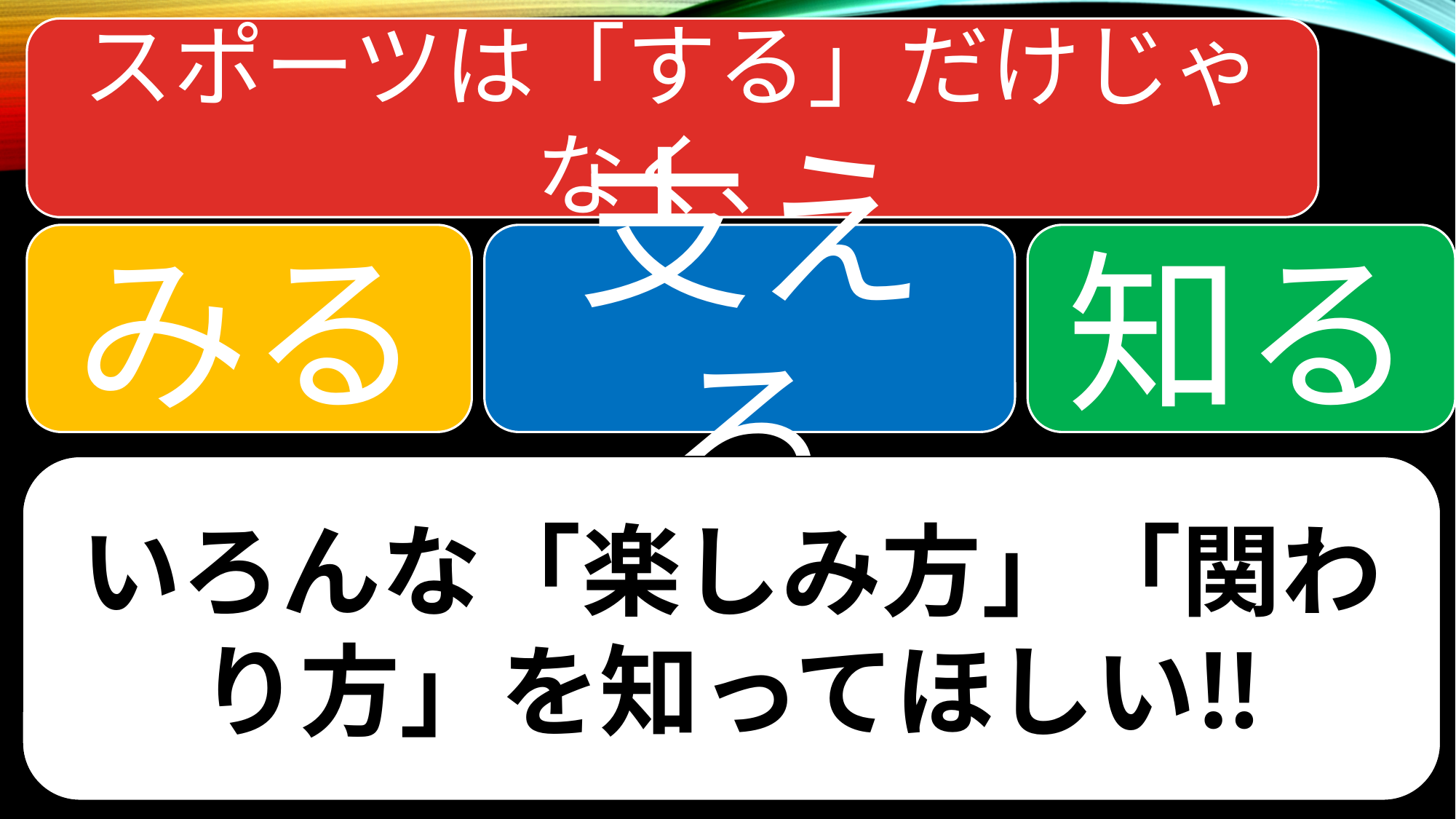

スポーツは「する」だけじゃなく、
支える
知る
みる
いろんな「楽しみ方」「関わり方」を知ってほしい‼